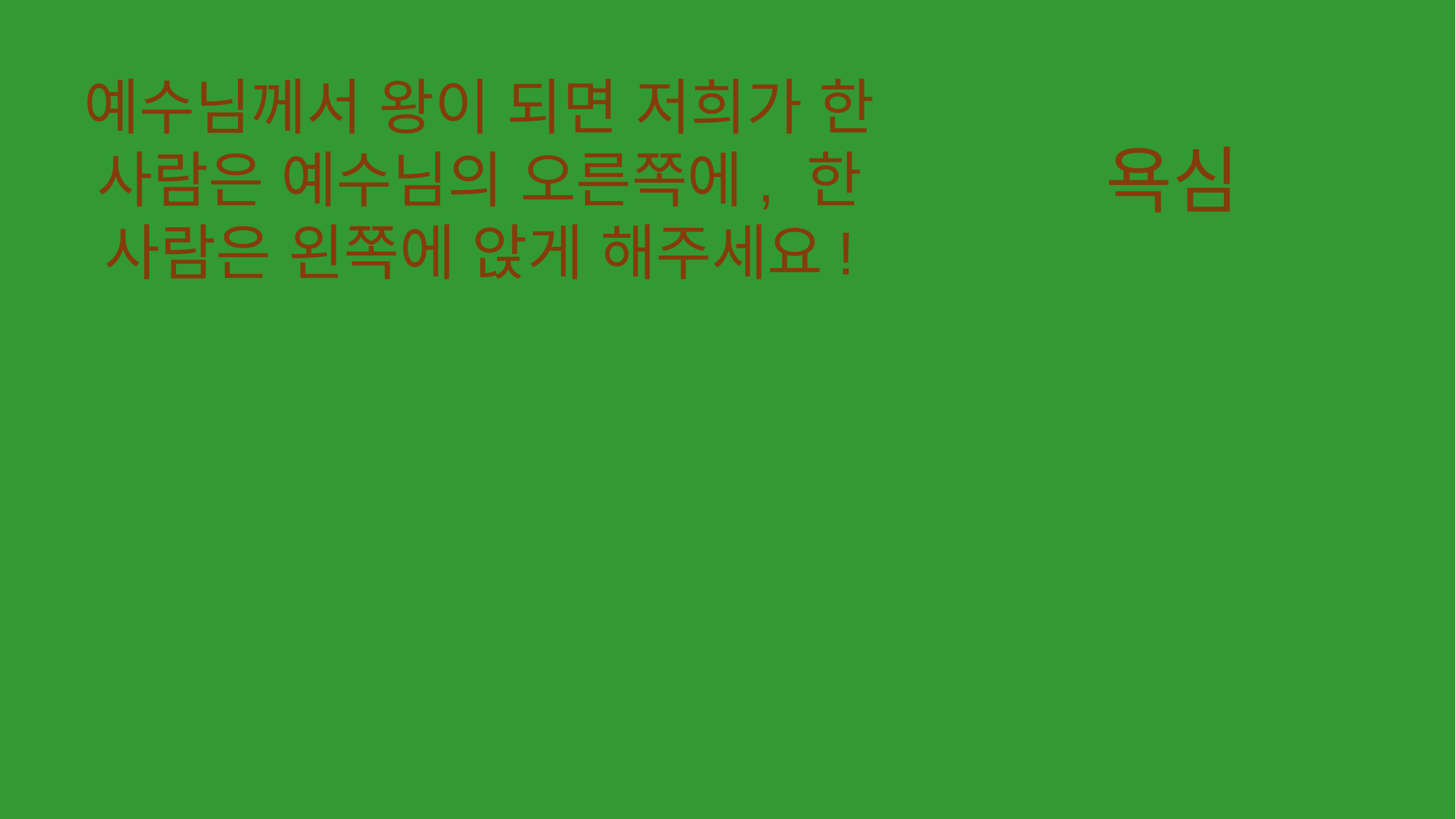

예수님께서 왕이 되면 저희가 한 사람은 예수님의 오른쪽에, 한 사람은 왼쪽에 앉게 해주세요!
욕심